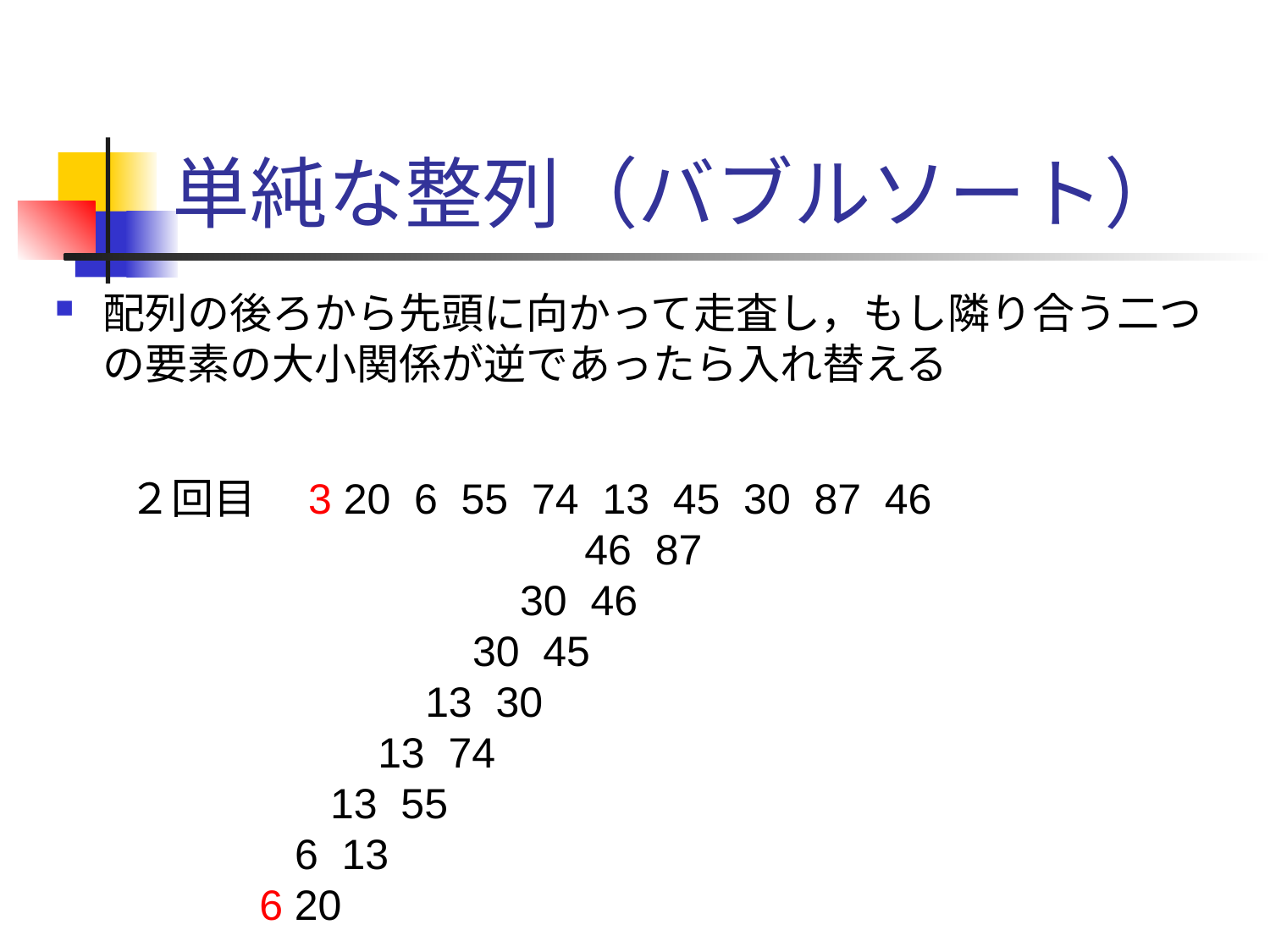

# 単純な整列（バブルソート）
配列の後ろから先頭に向かって走査し，もし隣り合う二つの要素の大小関係が逆であったら入れ替える
２回目　3 20  6  55  74  13  45  30  87  46
　　　　                             46  87
                                 30  46
                             30  45
                         13  30
                     13  74
                 13  55
              6  13
           6 20